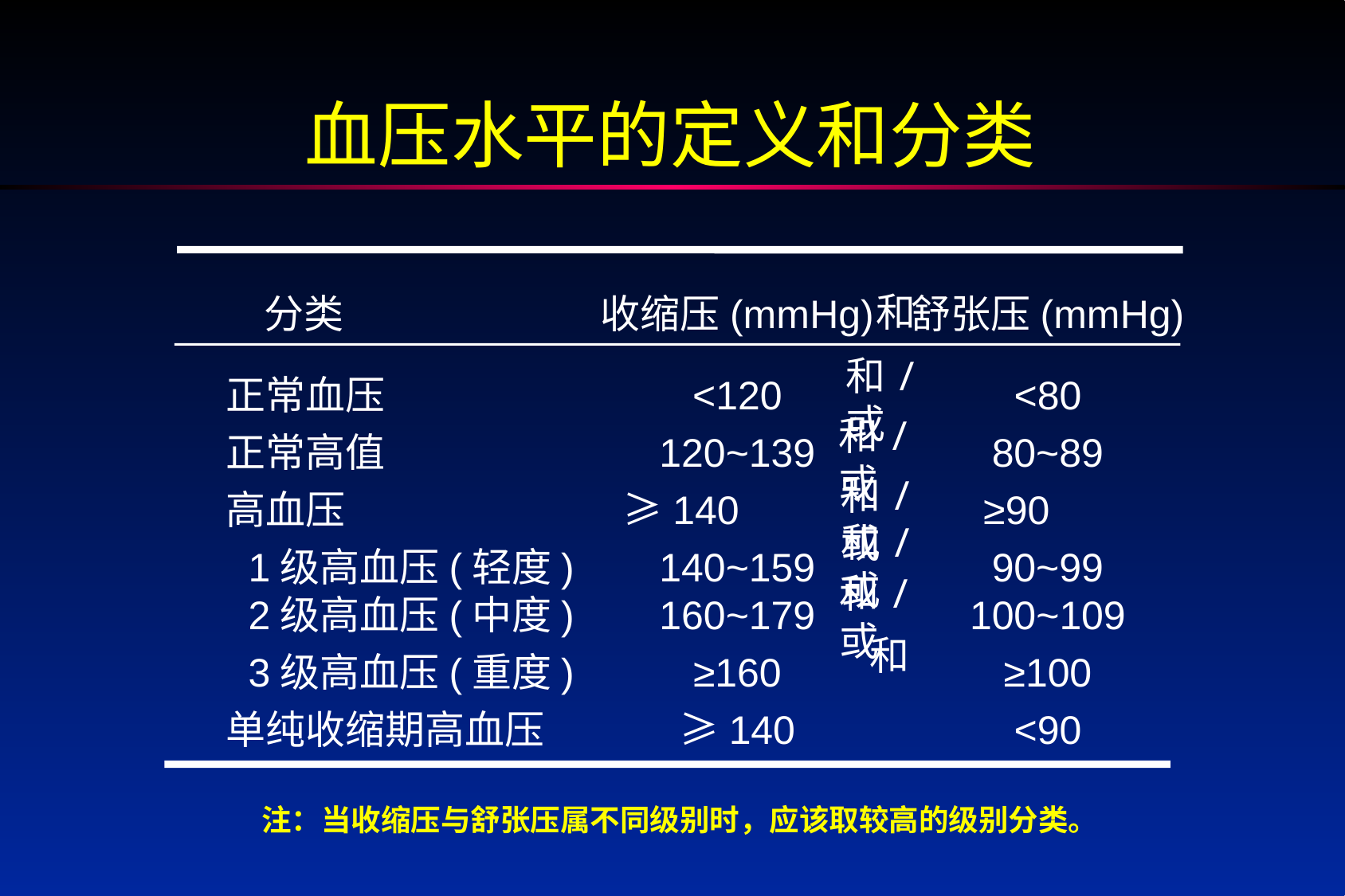

血压水平的定义和分类

	分类	收缩压(mmHg)	舒张压(mmHg)
正常血压	<120	<80
正常高值	120~139	80~89
高血压                               ≥140                      ≥90
  1级高血压(轻度)	140~159	90~99
  2级高血压(中度)	160~179	100~109
  3级高血压(重度)	≥160	≥100
单纯收缩期高血压	≥140	<90

和
和/或
和/或
和/或
和/或
和/或
和
注：当收缩压与舒张压属不同级别时，应该取较高的级别分类。